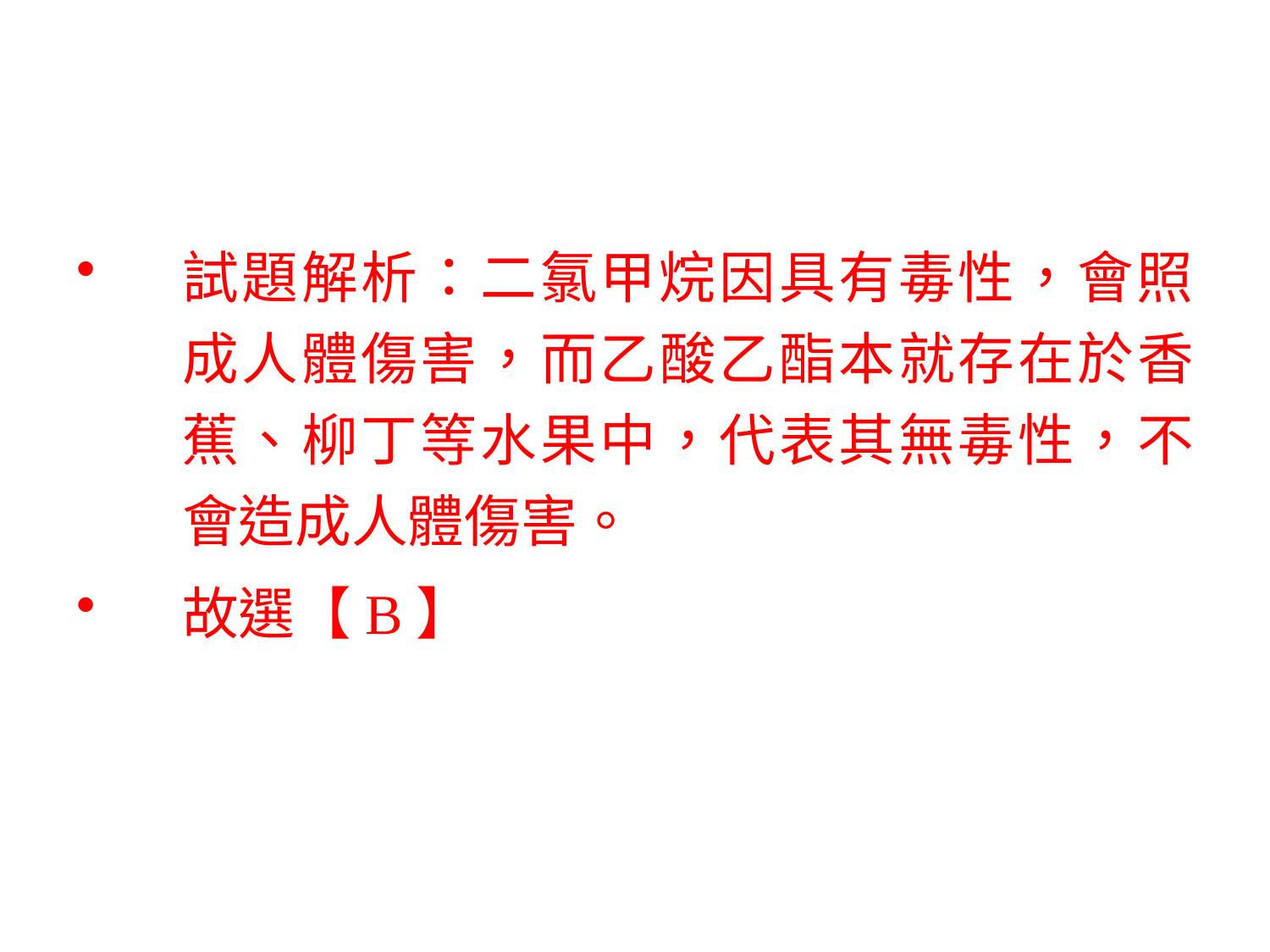

#
試題解析：二氯甲烷因具有毒性，會照成人體傷害，而乙酸乙酯本就存在於香蕉、柳丁等水果中，代表其無毒性，不會造成人體傷害。
故選【B】